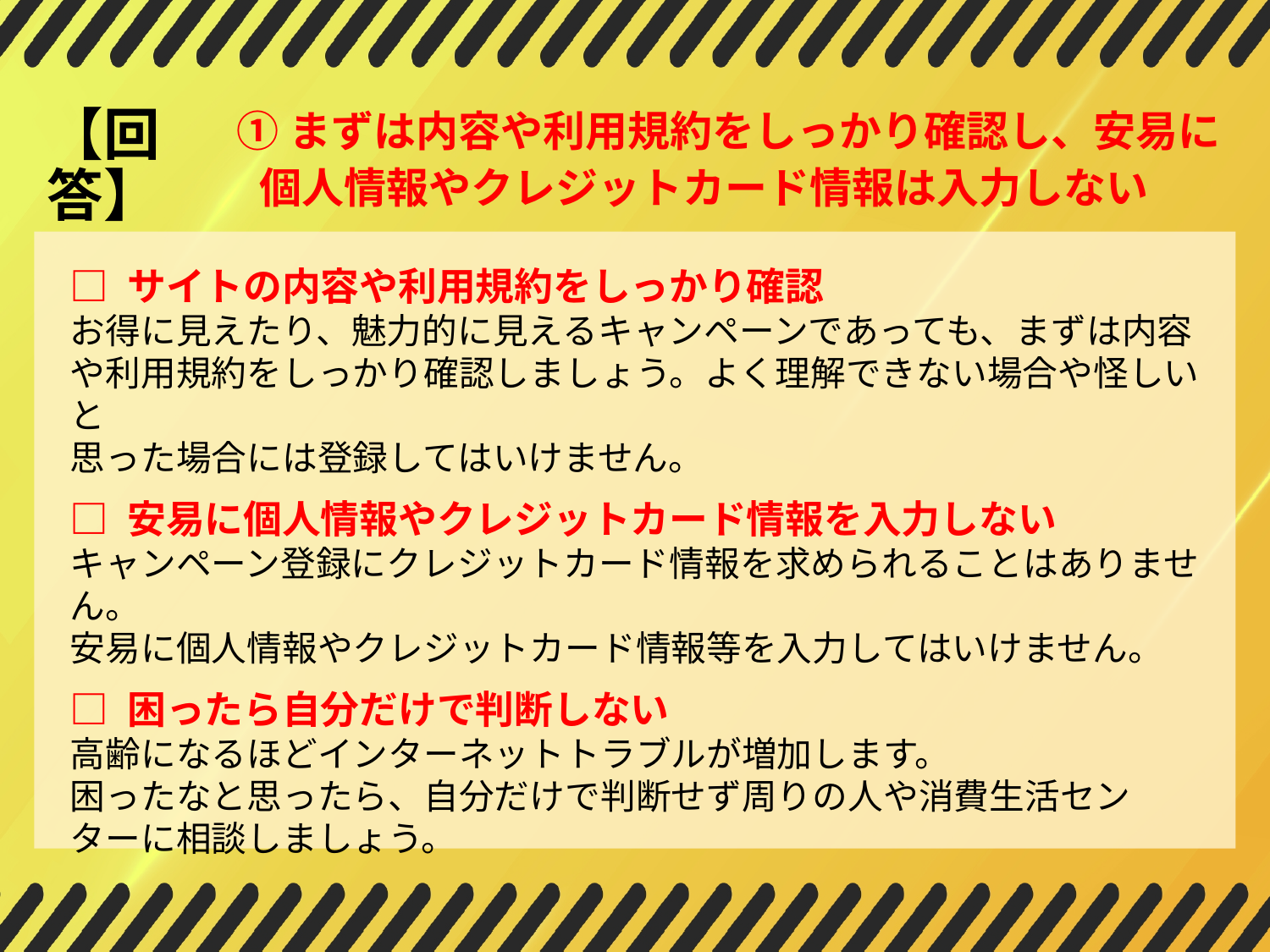

【回答】
①まずは内容や利用規約をしっかり確認し、安易に

個人情報やクレジットカード情報は入力しない

□ サイトの内容や利用規約をしっかり確認
お得に見えたり、魅力的に見えるキャンペーンであっても、まずは内容や利用規約をしっかり確認しましょう。よく理解できない場合や怪しいと
思った場合には登録してはいけません。

□ 安易に個人情報やクレジットカード情報を入力しない
キャンペーン登録にクレジットカード情報を求められることはありません。
安易に個人情報やクレジットカード情報等を入力してはいけません。

□ 困ったら自分だけで判断しない
高齢になるほどインターネットトラブルが増加します。
困ったなと思ったら、自分だけで判断せず周りの人や消費生活センターに相談しましょう。